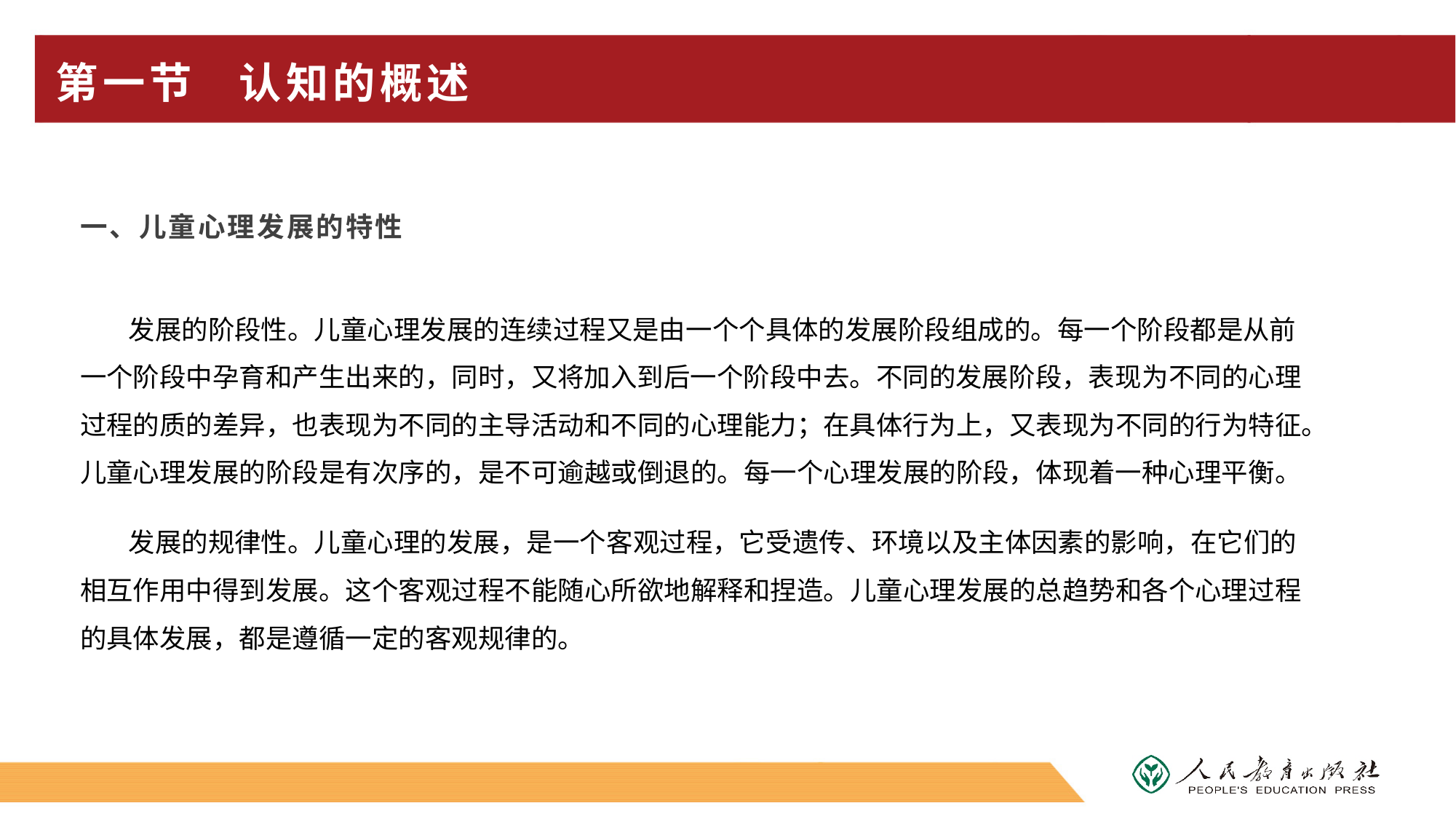

# 第一节   认知的概述
一、儿童心理发展的特性
发展的阶段性。儿童心理发展的连续过程又是由一个个具体的发展阶段组成的。每一个阶段都是从前一个阶段中孕育和产生出来的，同时，又将加入到后一个阶段中去。不同的发展阶段，表现为不同的心理过程的质的差异，也表现为不同的主导活动和不同的心理能力；在具体行为上，又表现为不同的行为特征。儿童心理发展的阶段是有次序的，是不可逾越或倒退的。每一个心理发展的阶段，体现着一种心理平衡。
发展的规律性。儿童心理的发展，是一个客观过程，它受遗传、环境以及主体因素的影响，在它们的相互作用中得到发展。这个客观过程不能随心所欲地解释和捏造。儿童心理发展的总趋势和各个心理过程的具体发展，都是遵循一定的客观规律的。